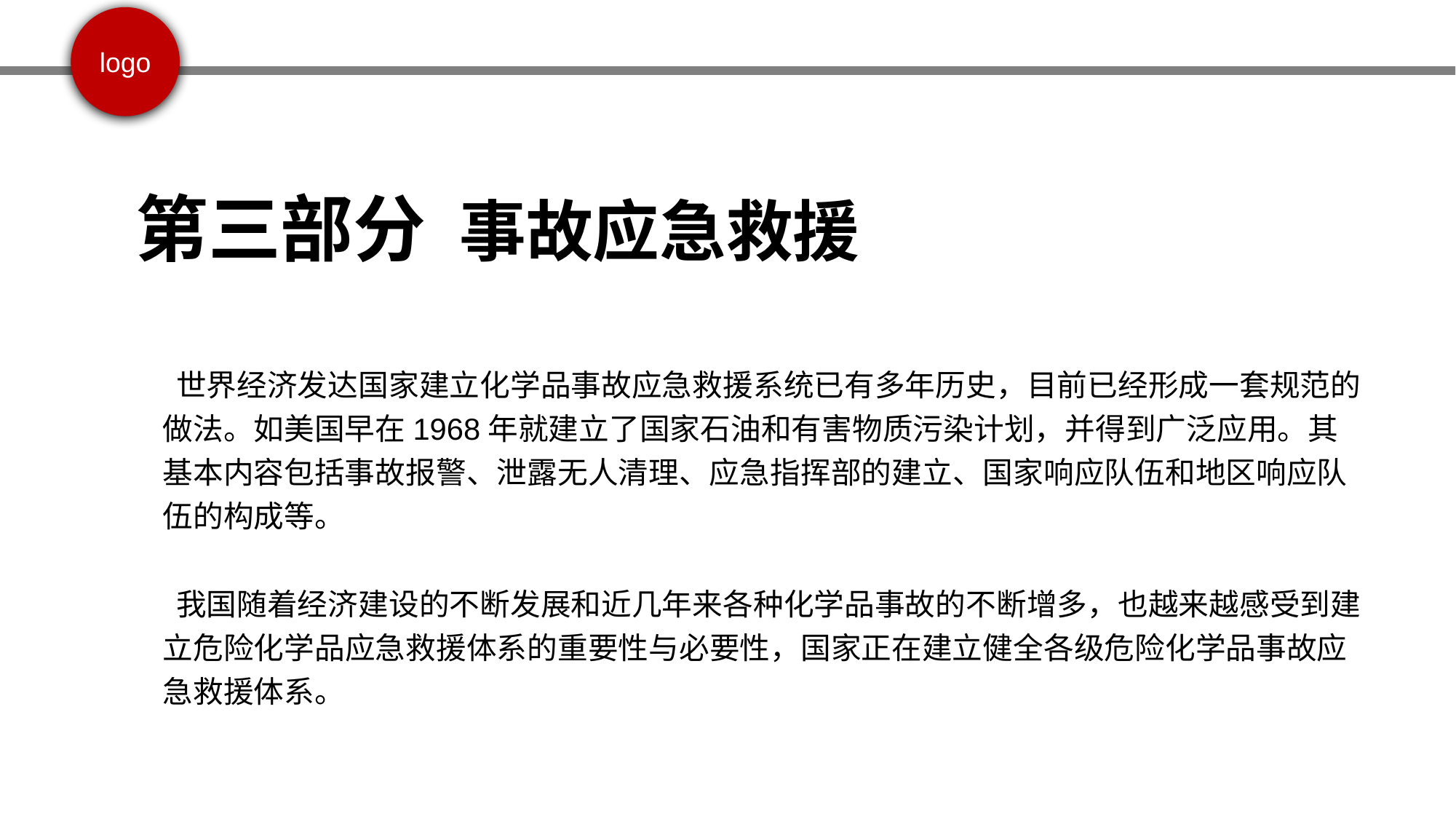

第三部分  事故应急救援

     世界经济发达国家建立化学品事故应急救援系统已有多年历史，目前已经形成一套规范的做法。如美国早在1968年就建立了国家石油和有害物质污染计划，并得到广泛应用。其基本内容包括事故报警、泄露无人清理、应急指挥部的建立、国家响应队伍和地区响应队伍的构成等。

     我国随着经济建设的不断发展和近几年来各种化学品事故的不断增多，也越来越感受到建立危险化学品应急救援体系的重要性与必要性，国家正在建立健全各级危险化学品事故应急救援体系。